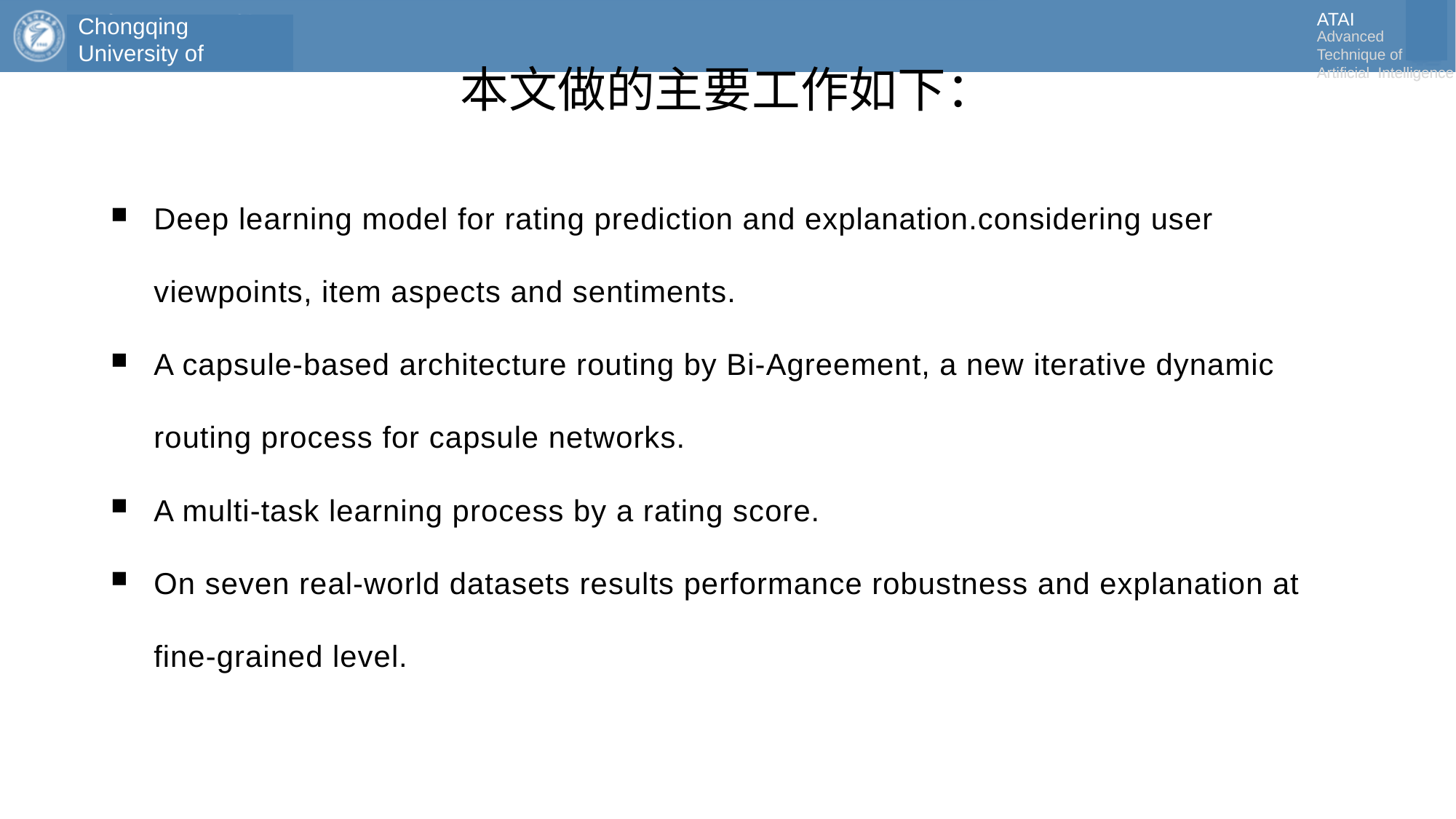

# 本文做的主要工作如下：
Deep learning model for rating prediction and explanation.considering user viewpoints, item aspects and sentiments.
A capsule-based architecture routing by Bi-Agreement, a new iterative dynamic routing process for capsule networks.
A multi-task learning process by a rating score.
On seven real-world datasets results performance robustness and explanation at fine-grained level.